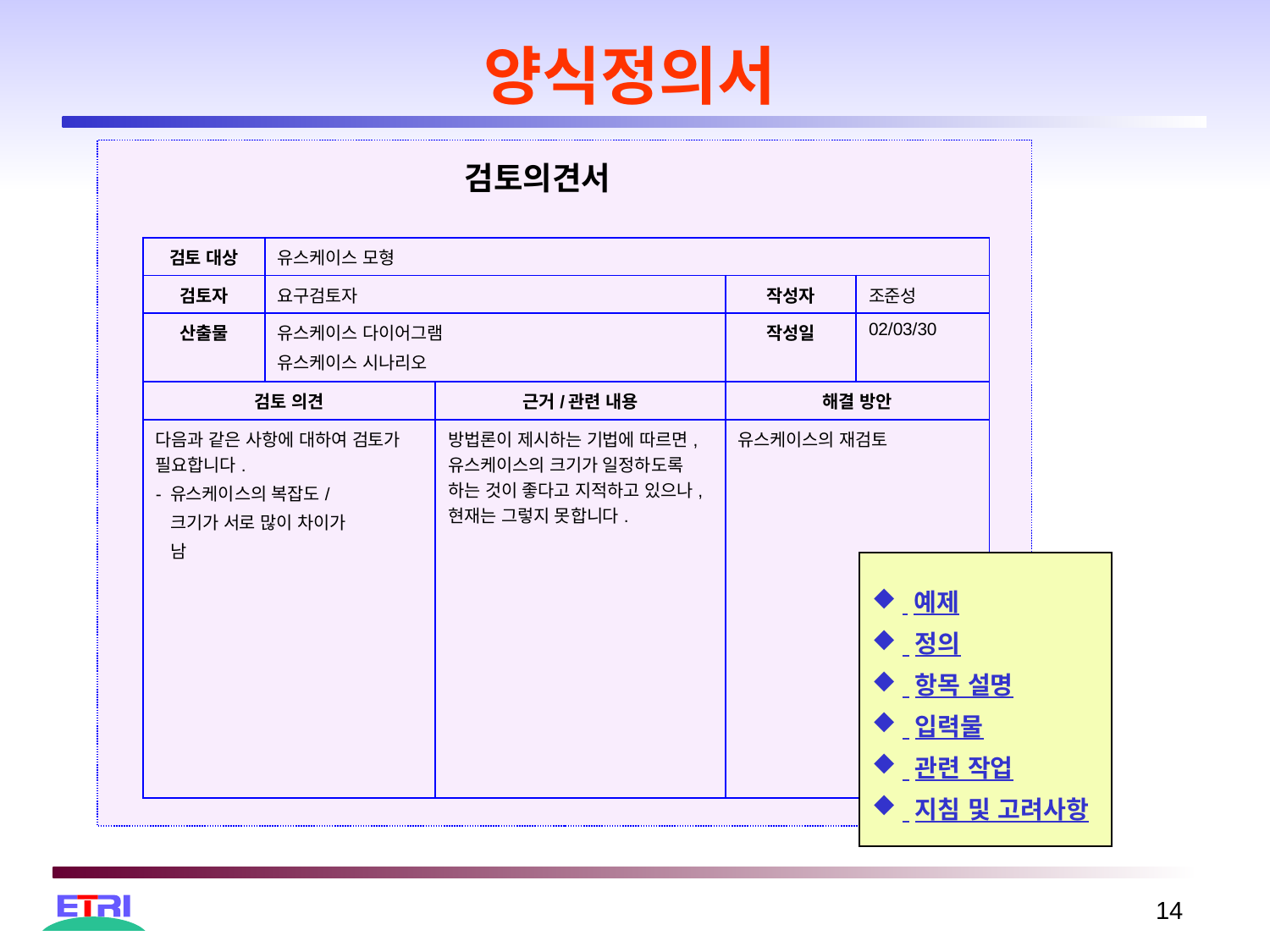

# 양식정의서

검토의견서
| 검토 대상 | 유스케이스 모형 |  |  |  |
| --- | --- | --- | --- | --- |
| 검토자 | 요구검토자 |  | 작성자 | 조준성 |
| 산출물 | 유스케이스 다이어그램 유스케이스 시나리오 |  | 작성일 | 02/03/30 |
| 검토 의견 |  | 근거/관련 내용 | 해결 방안 |  |
| 다음과 같은 사항에 대하여 검토가 필요합니다. - 유스케이스의 복잡도/ 크기가 서로 많이 차이가 남 |  | 방법론이 제시하는 기법에 따르면, 유스케이스의 크기가 일정하도록 하는 것이 좋다고 지적하고 있으나, 현재는 그렇지 못합니다. | 유스케이스의 재검토 |  |
 예제
 정의
 항목 설명
 입력물
 관련 작업
 지침 및 고려사항

14